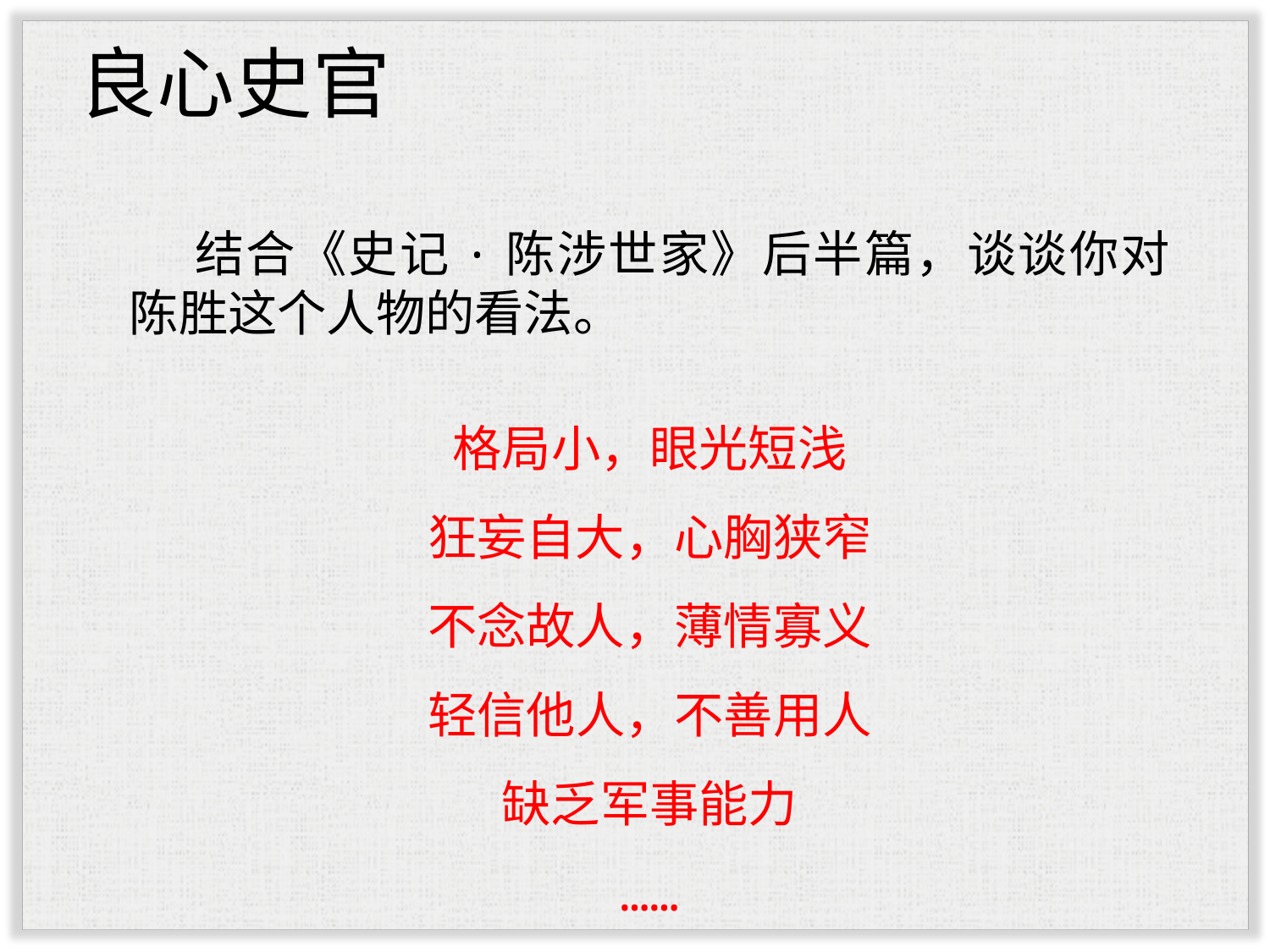

良心史官
    结合《史记·陈涉世家》后半篇，谈谈你对陈胜这个人物的看法。
格局小，眼光短浅
狂妄自大，心胸狭窄
不念故人，薄情寡义
轻信他人，不善用人
缺乏军事能力
……